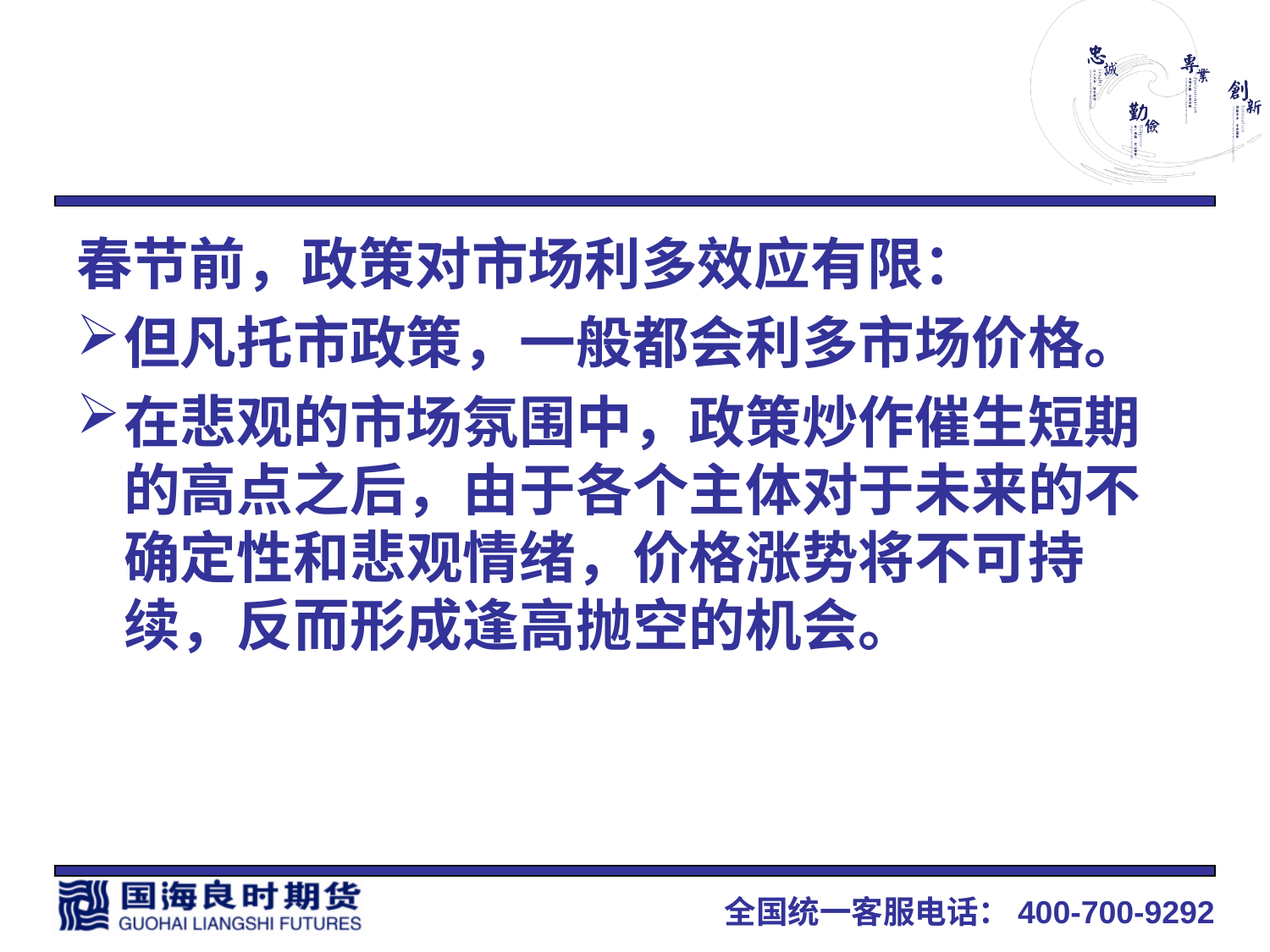

#
春节前，政策对市场利多效应有限：
但凡托市政策，一般都会利多市场价格。
在悲观的市场氛围中，政策炒作催生短期的高点之后，由于各个主体对于未来的不确定性和悲观情绪，价格涨势将不可持续，反而形成逢高抛空的机会。